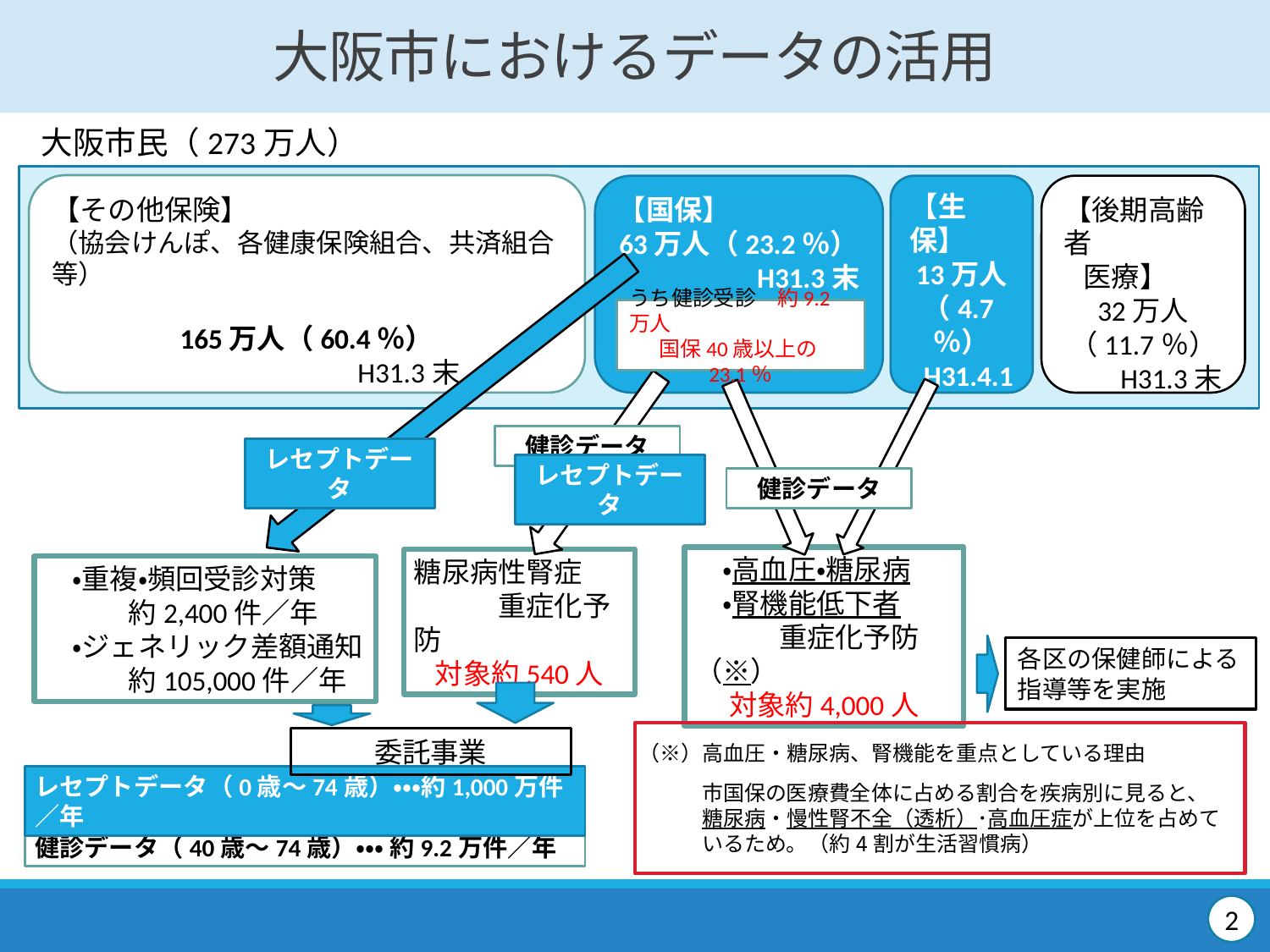

# 大阪市におけるデータの活用
大阪市民（273万人）

【その他保険】
（協会けんぽ、各健康保険組合、共済組合等）

165万人（60.4％）
　　　　　　　H31.3末

【国保】
63万人（23.2％）
H31.3末
【生保】
13万人
（4.7％）
H31.4.1
【後期高齢者
  医療】
32万人
（11.7％）
H31.3末
うち健診受診　約9.2万人
国保40歳以上の23.1％

健診データ
レセプトデータ
健診データ
レセプトデータ
　・重複・頻回受診対策
　　　約2,400件／年
　・ジェネリック差額通知
　　　約105,000件／年
　・高血圧・糖尿病
　・腎機能低下者
　　　重症化予防（※）
対象約4,000人
糖尿病性腎症
　　　重症化予防
対象約540人
各区の保健師による
指導等を実施

（※）高血圧・糖尿病、腎機能を重点としている理由

　　　市国保の医療費全体に占める割合を疾病別に見ると、
　　　糖尿病・慢性腎不全（透析）･高血圧症が上位を占めて
　　　いるため。（約4割が生活習慣病）
委託事業
レセプトデータ（0歳～74歳）・・・約1,000万件／年
健診データ（40歳～74歳）・・・ 約9.2万件／年
2